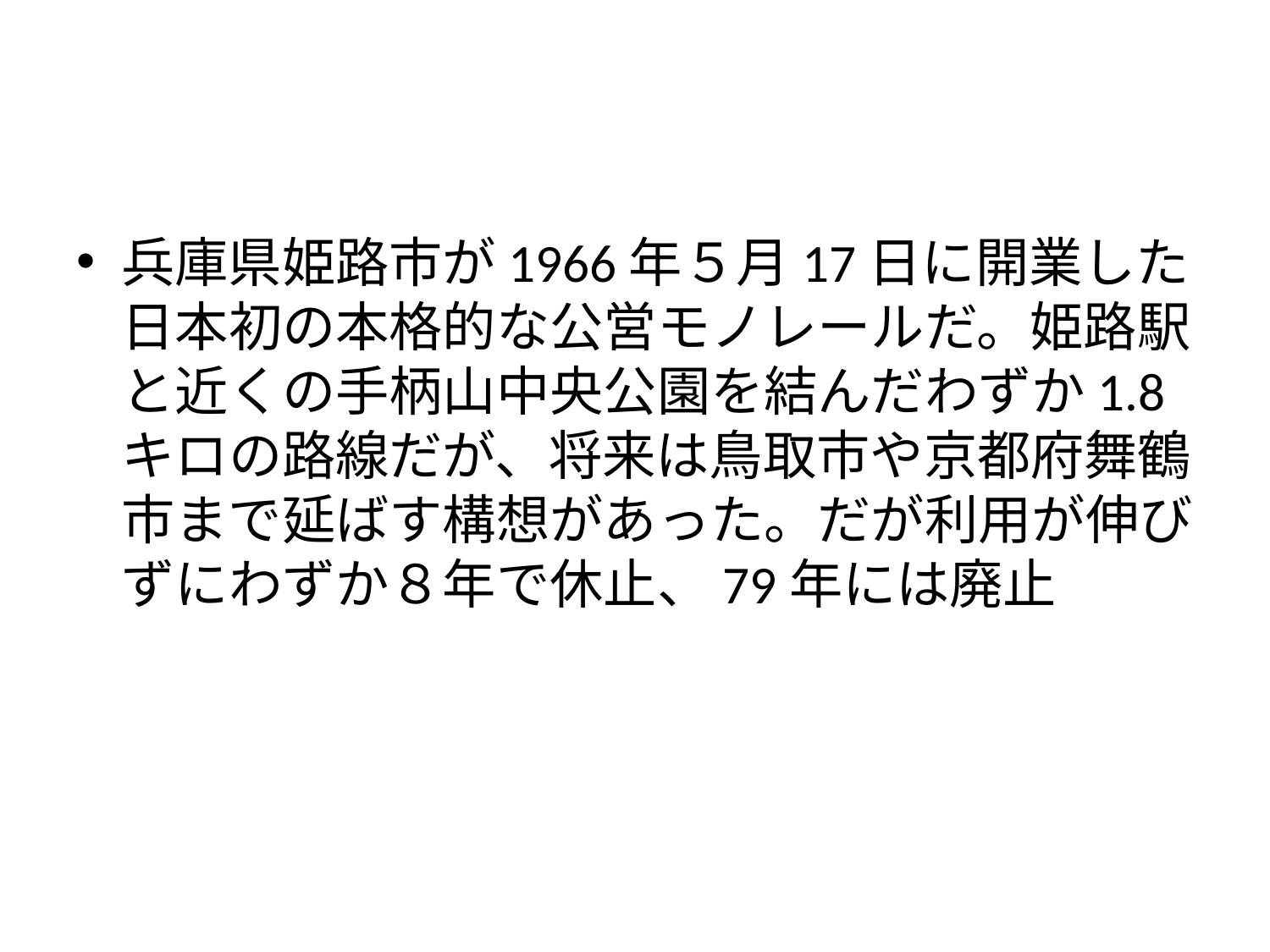

兵庫県姫路市が1966年５月17日に開業した日本初の本格的な公営モノレールだ。姫路駅と近くの手柄山中央公園を結んだわずか1.8キロの路線だが、将来は鳥取市や京都府舞鶴市まで延ばす構想があった。だが利用が伸びずにわずか８年で休止、79年には廃止